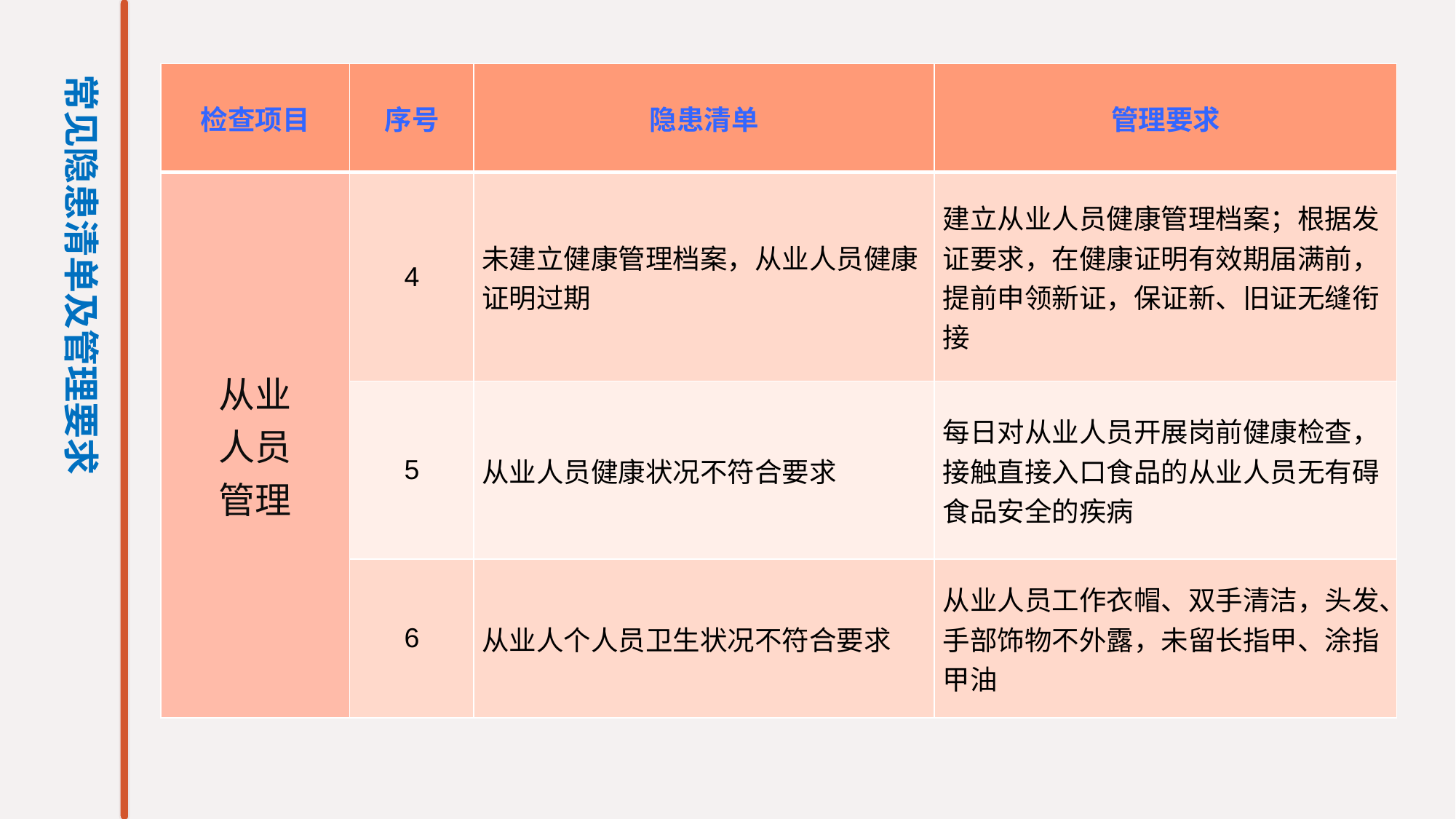

| 检查项目 | 序号 | 隐患清单 | 管理要求 |
| --- | --- | --- | --- |
| 从业 人员 管理 | 4 | 未建立健康管理档案，从业人员健康证明过期 | 建立从业人员健康管理档案；根据发证要求，在健康证明有效期届满前，提前申领新证，保证新、旧证无缝衔接 |
|  | 5 | 从业人员健康状况不符合要求 | 每日对从业人员开展岗前健康检查，接触直接入口食品的从业人员无有碍食品安全的疾病 |
|  | 6 | 从业人个人员卫生状况不符合要求 | 从业人员工作衣帽、双手清洁，头发、手部饰物不外露，未留长指甲、涂指甲油 |
常见隐患清单及管理要求